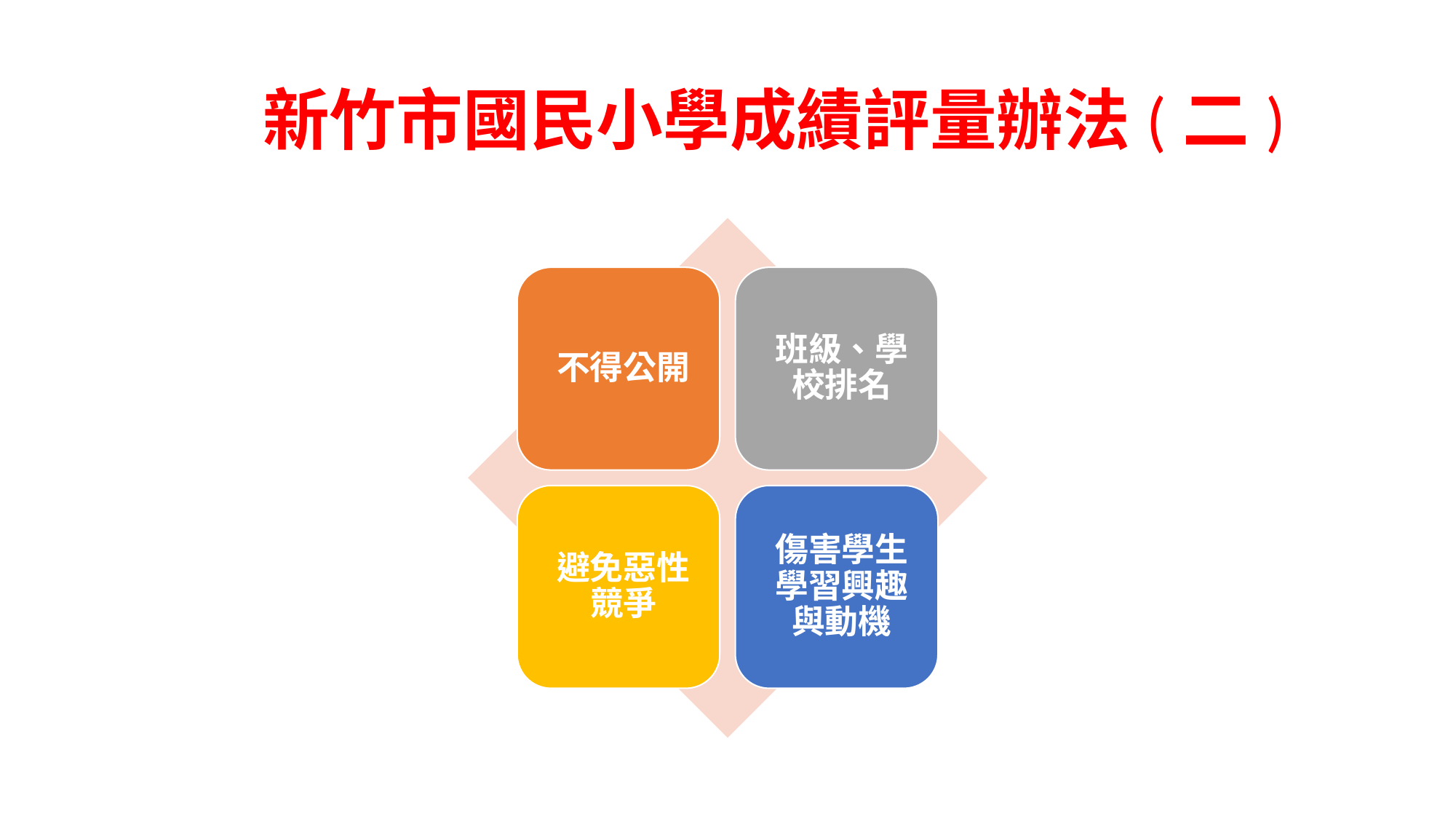

# 新竹市國民小學成績評量辦法(二)
不得公開
班級、學校排名
避免惡性競爭
傷害學生學習興趣與動機